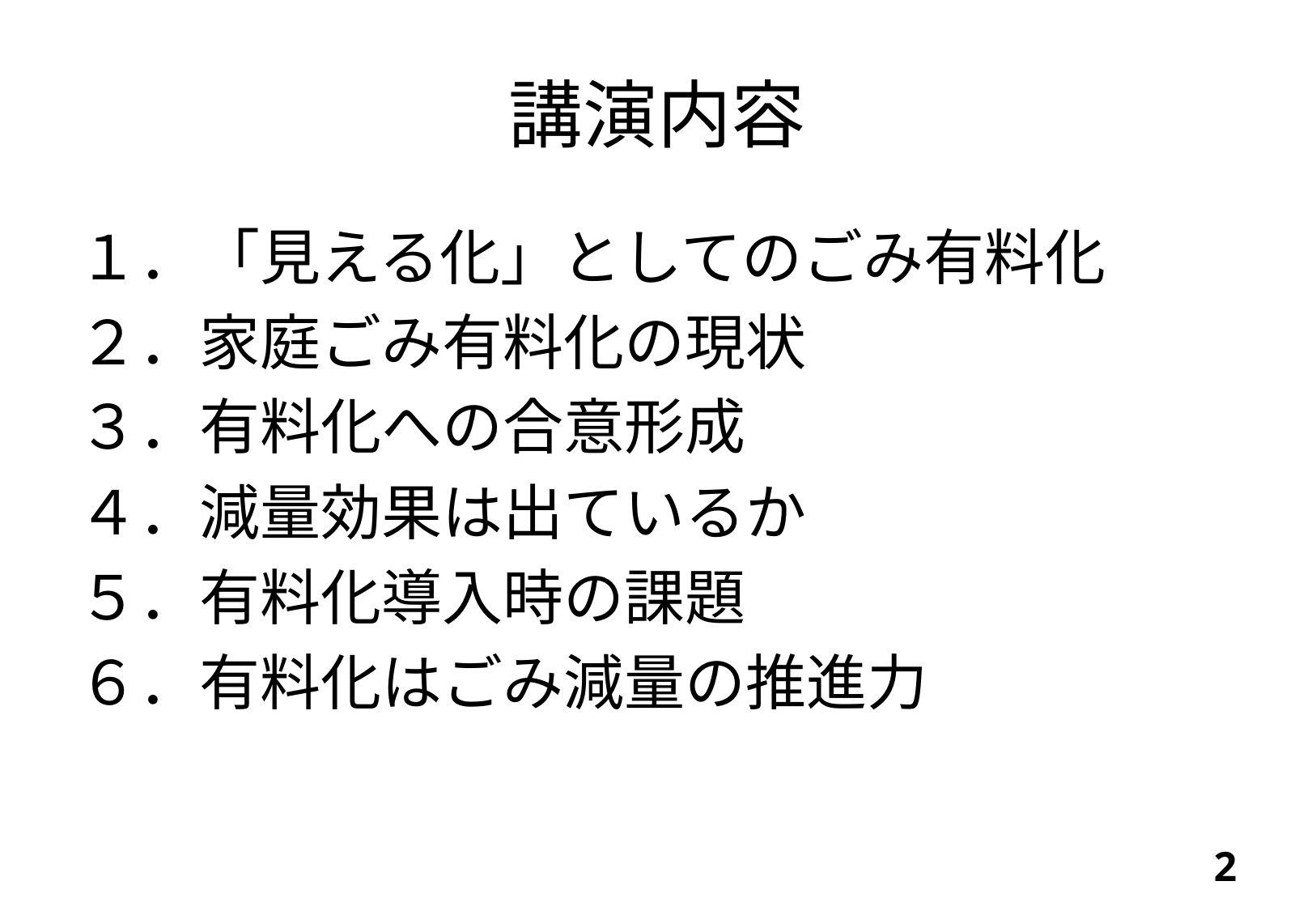

# 講演内容
１．「見える化」としてのごみ有料化
２．家庭ごみ有料化の現状
３．有料化への合意形成
４．減量効果は出ているか
５．有料化導入時の課題
６．有料化はごみ減量の推進力

2